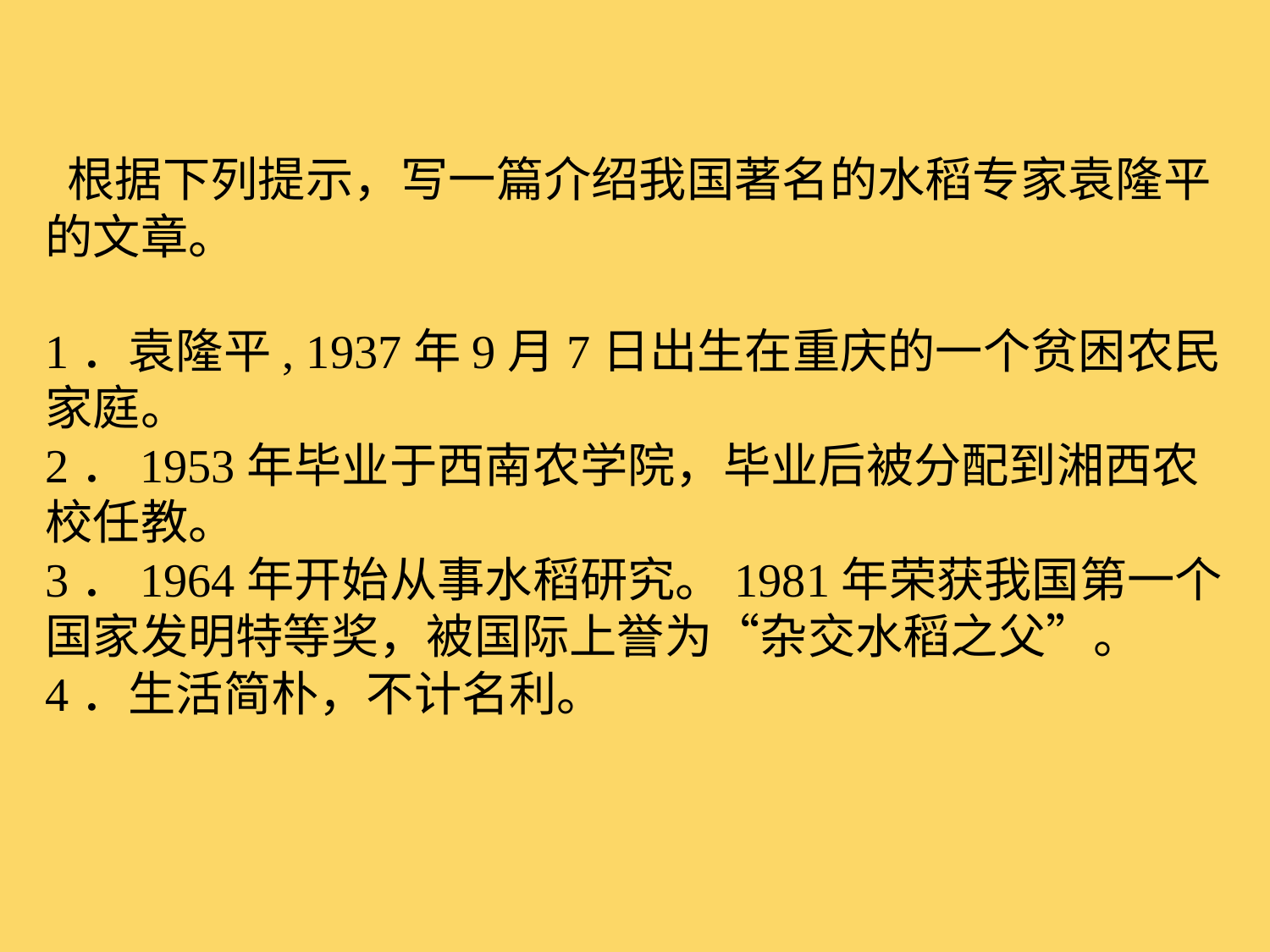

根据下列提示，写一篇介绍我国著名的水稻专家袁隆平的文章。
1．袁隆平, 1937年9月7日出生在重庆的一个贫困农民家庭。
2．1953年毕业于西南农学院，毕业后被分配到湘西农校任教。
3．1964年开始从事水稻研究。1981年荣获我国第一个国家发明特等奖，被国际上誉为“杂交水稻之父”。
4．生活简朴，不计名利。